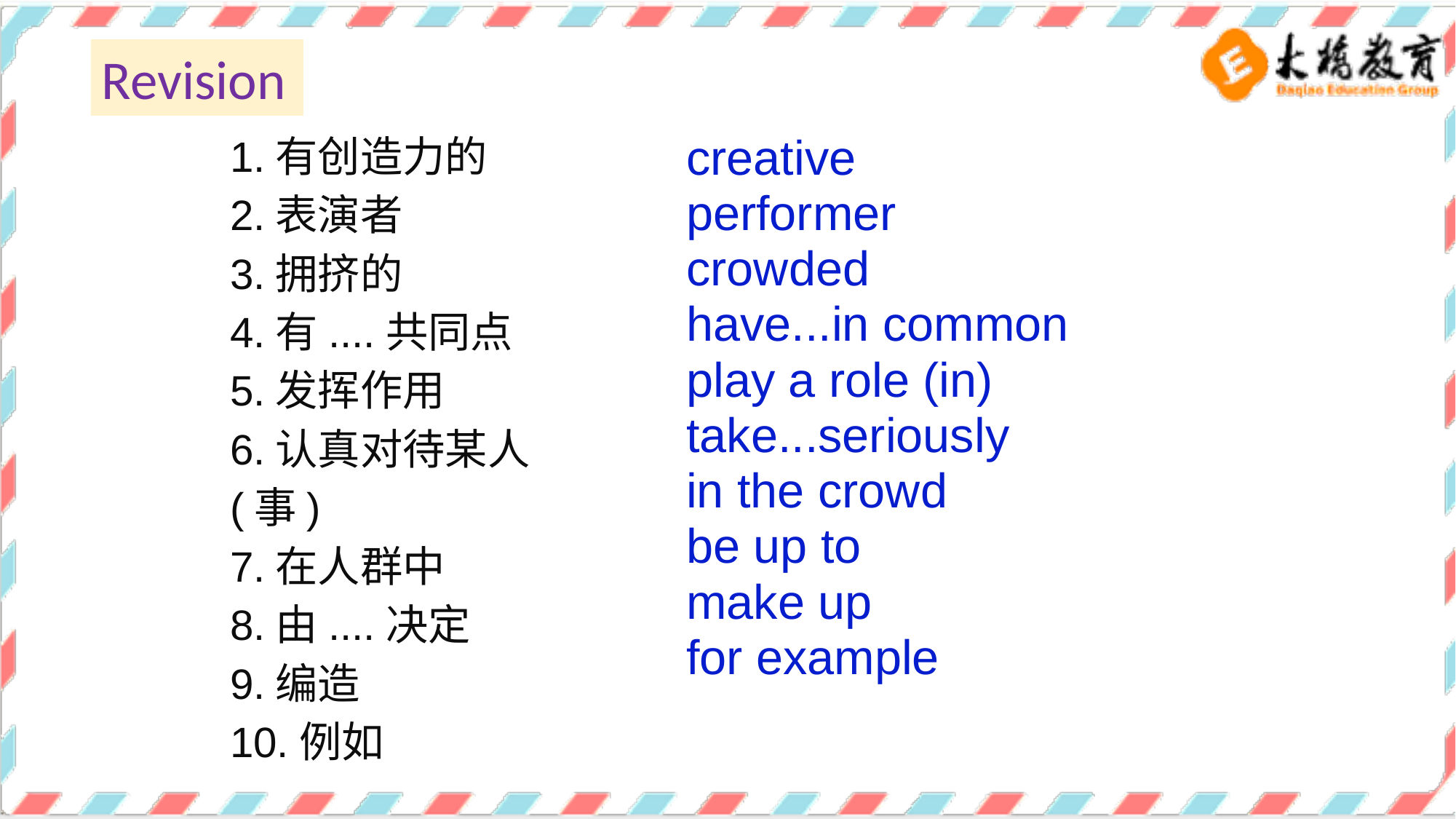

Revision
1.有创造力的
2.表演者
3.拥挤的
4.有....共同点
5.发挥作用
6.认真对待某人(事)
7.在人群中
8.由....决定
9.编造
10.例如

creative
performer
crowded
have...in common
play a role (in)
take...seriously
in the crowd
be up to
make up
for example